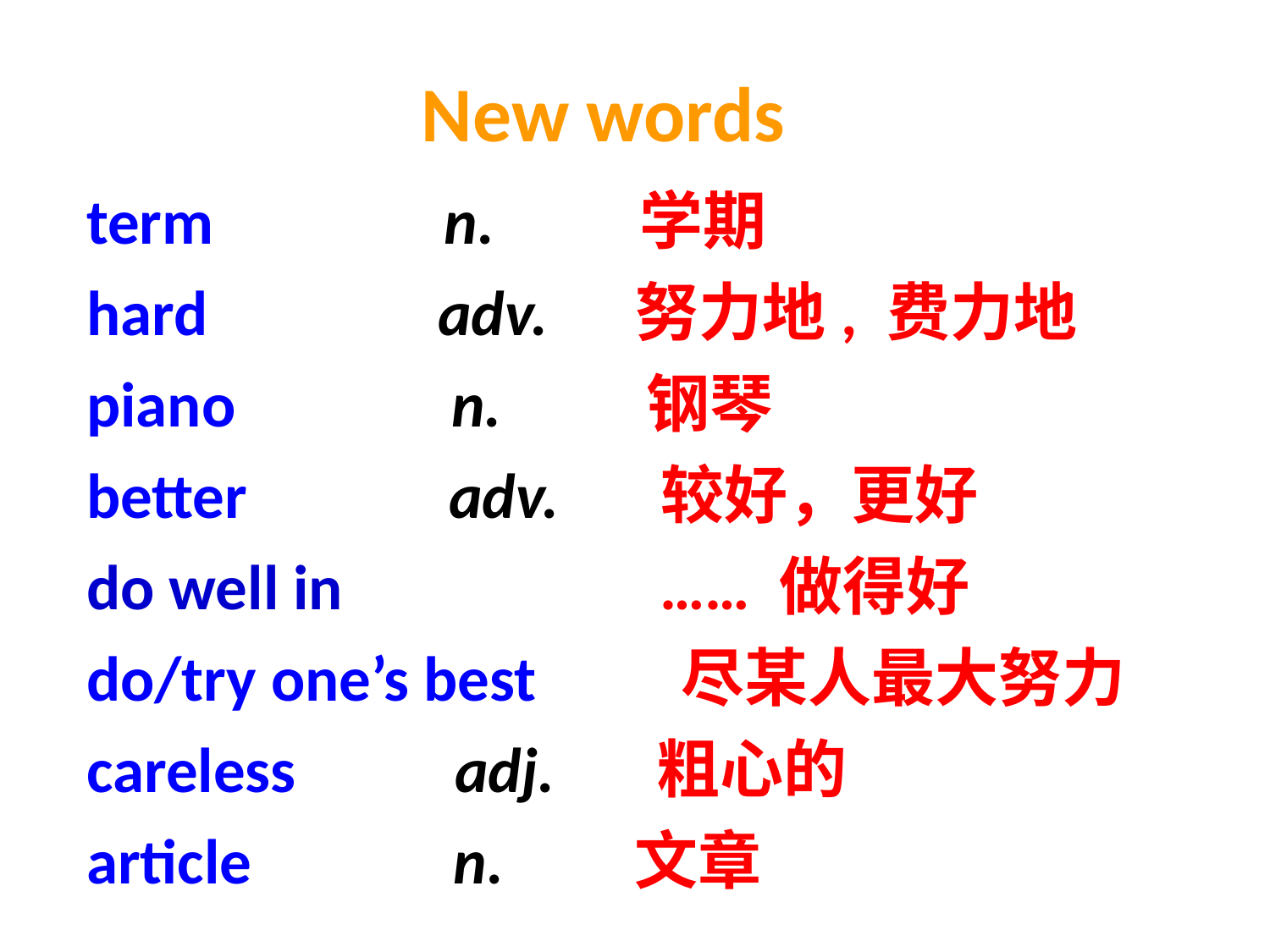

New words
term                n.         学期
hard                adv.     努力地, 费力地
piano               n.         钢琴
better              adv.      较好，更好
do well in                      …… 做得好
do/try one’s best         尽某人最大努力
careless           adj.      粗心的
article              n.        文章